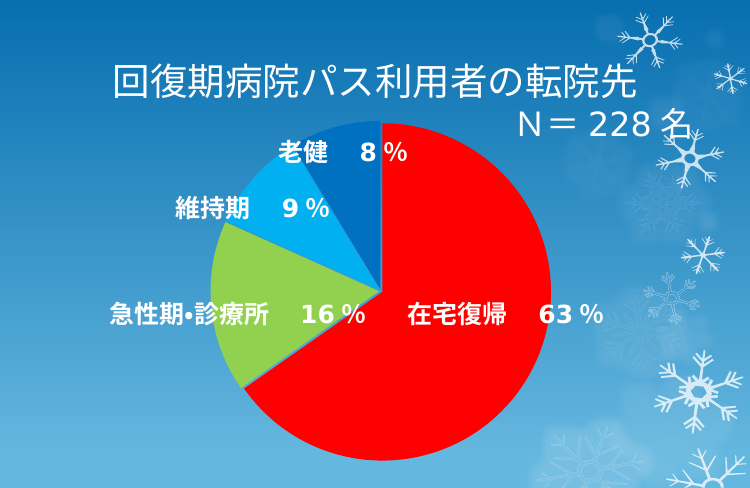

# 回復期病院パス利用者の転院先
Ｎ＝228名

### Chart

| Category |  |
|---|---|
老健　8％
維持期　9％
急性期・診療所　16％
在宅復帰　63％